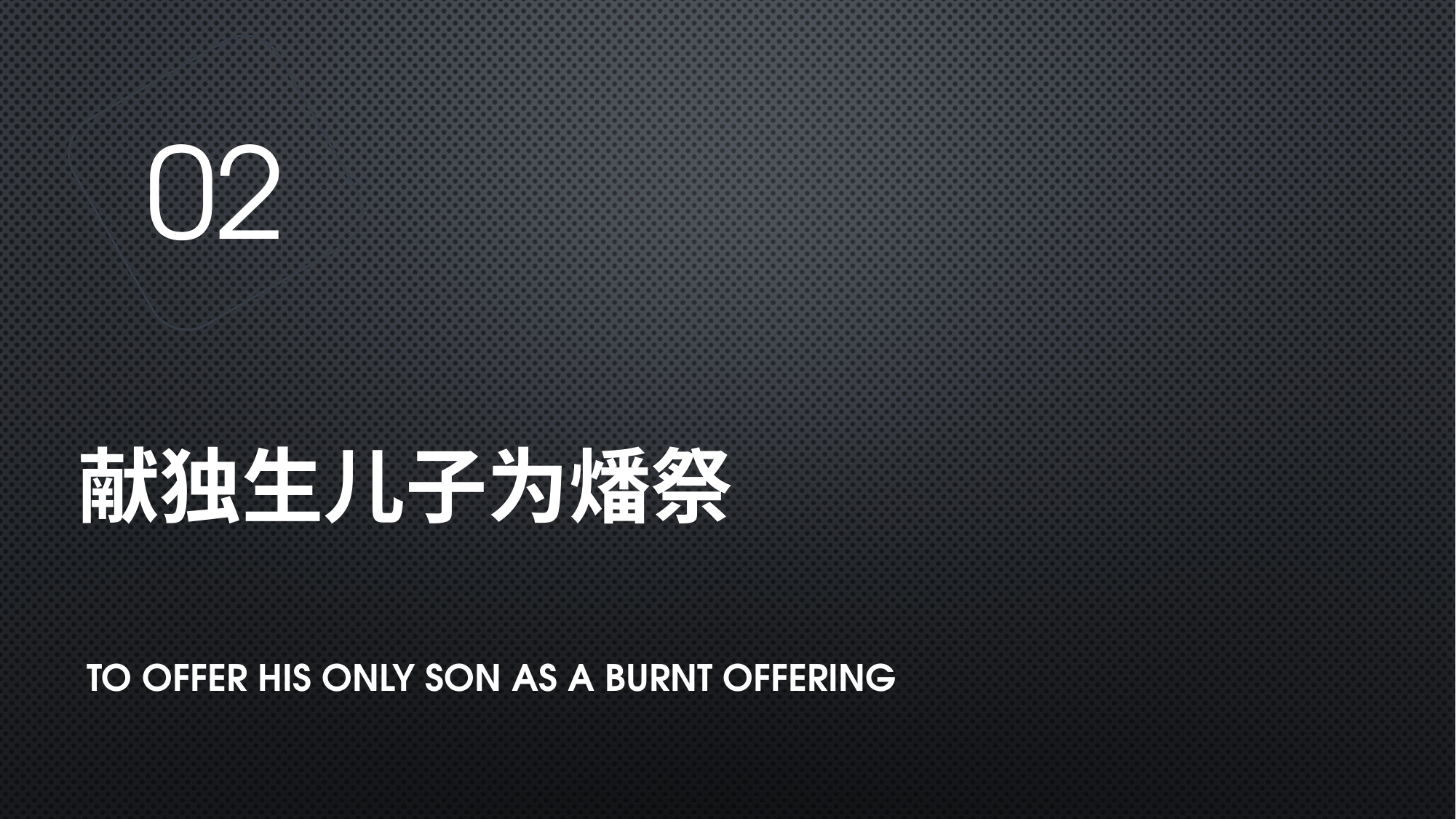

02
# 献独生儿子为燔祭
To offer his only son as a burnt offering